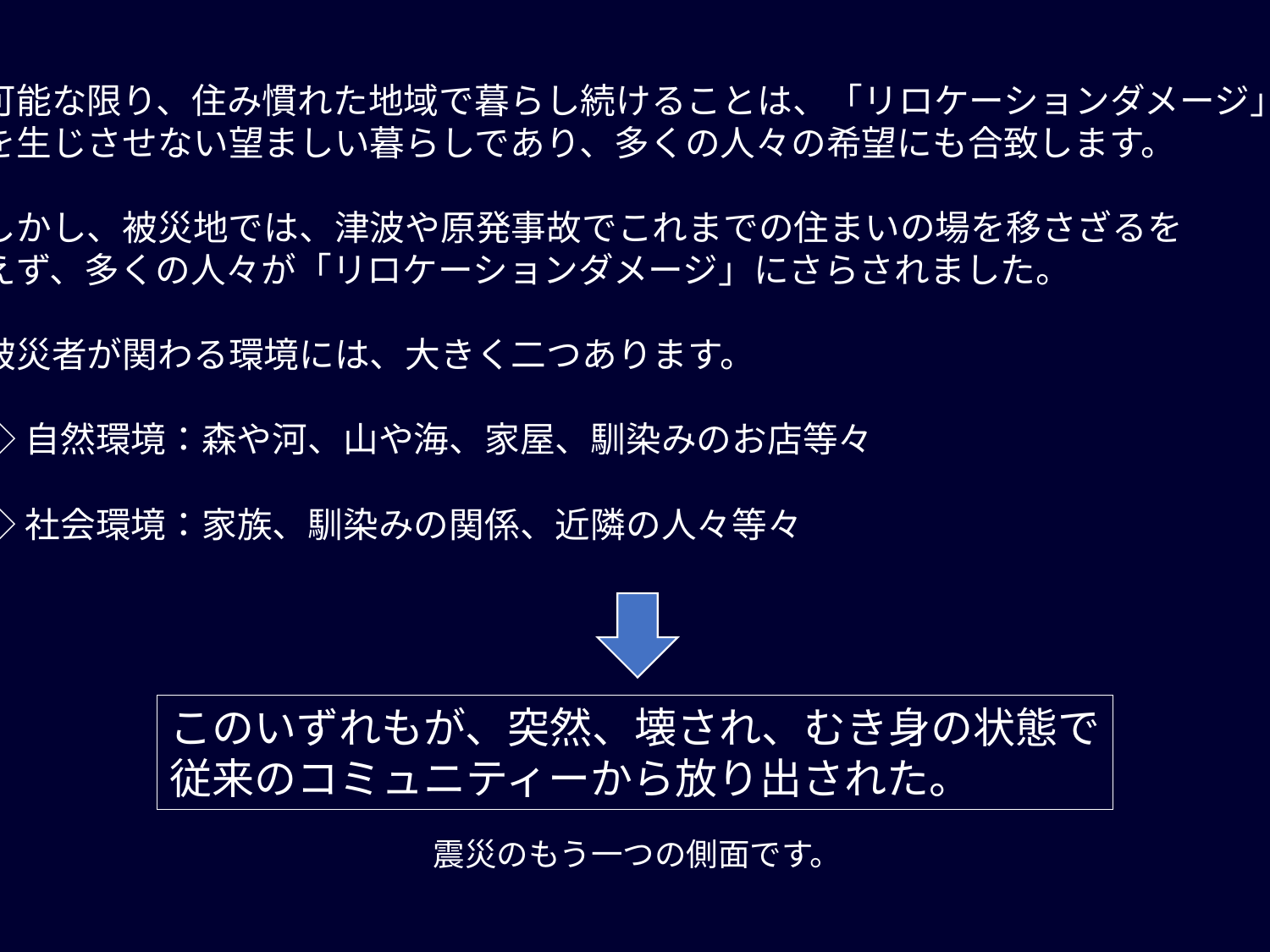

可能な限り、住み慣れた地域で暮らし続けることは、「リロケーションダメージ」
を生じさせない望ましい暮らしであり、多くの人々の希望にも合致します。

しかし、被災地では、津波や原発事故でこれまでの住まいの場を移さざるを
えず、多くの人々が「リロケーションダメージ」にさらされました。

被災者が関わる環境には、大きく二つあります。

◇自然環境：森や河、山や海、家屋、馴染みのお店等々

◇社会環境：家族、馴染みの関係、近隣の人々等々

このいずれもが、突然、壊され、むき身の状態で
従来のコミュニティーから放り出された。
震災のもう一つの側面です。